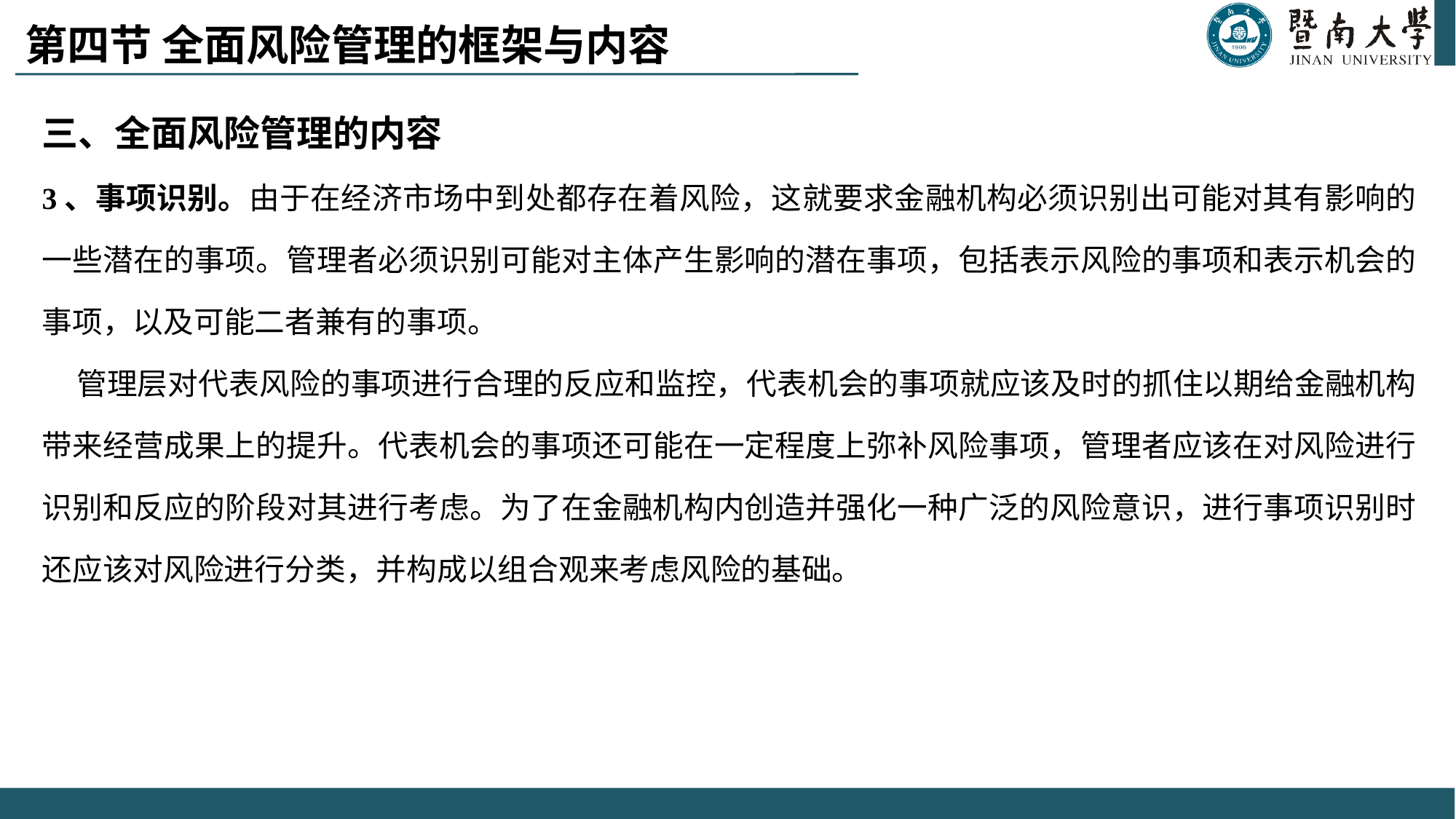

# 第四节 全面风险管理的框架与内容
三、全面风险管理的内容
3、事项识别。由于在经济市场中到处都存在着风险，这就要求金融机构必须识别出可能对其有影响的一些潜在的事项。管理者必须识别可能对主体产生影响的潜在事项，包括表示风险的事项和表示机会的事项，以及可能二者兼有的事项。
    管理层对代表风险的事项进行合理的反应和监控，代表机会的事项就应该及时的抓住以期给金融机构带来经营成果上的提升。代表机会的事项还可能在一定程度上弥补风险事项，管理者应该在对风险进行识别和反应的阶段对其进行考虑。为了在金融机构内创造并强化一种广泛的风险意识，进行事项识别时还应该对风险进行分类，并构成以组合观来考虑风险的基础。